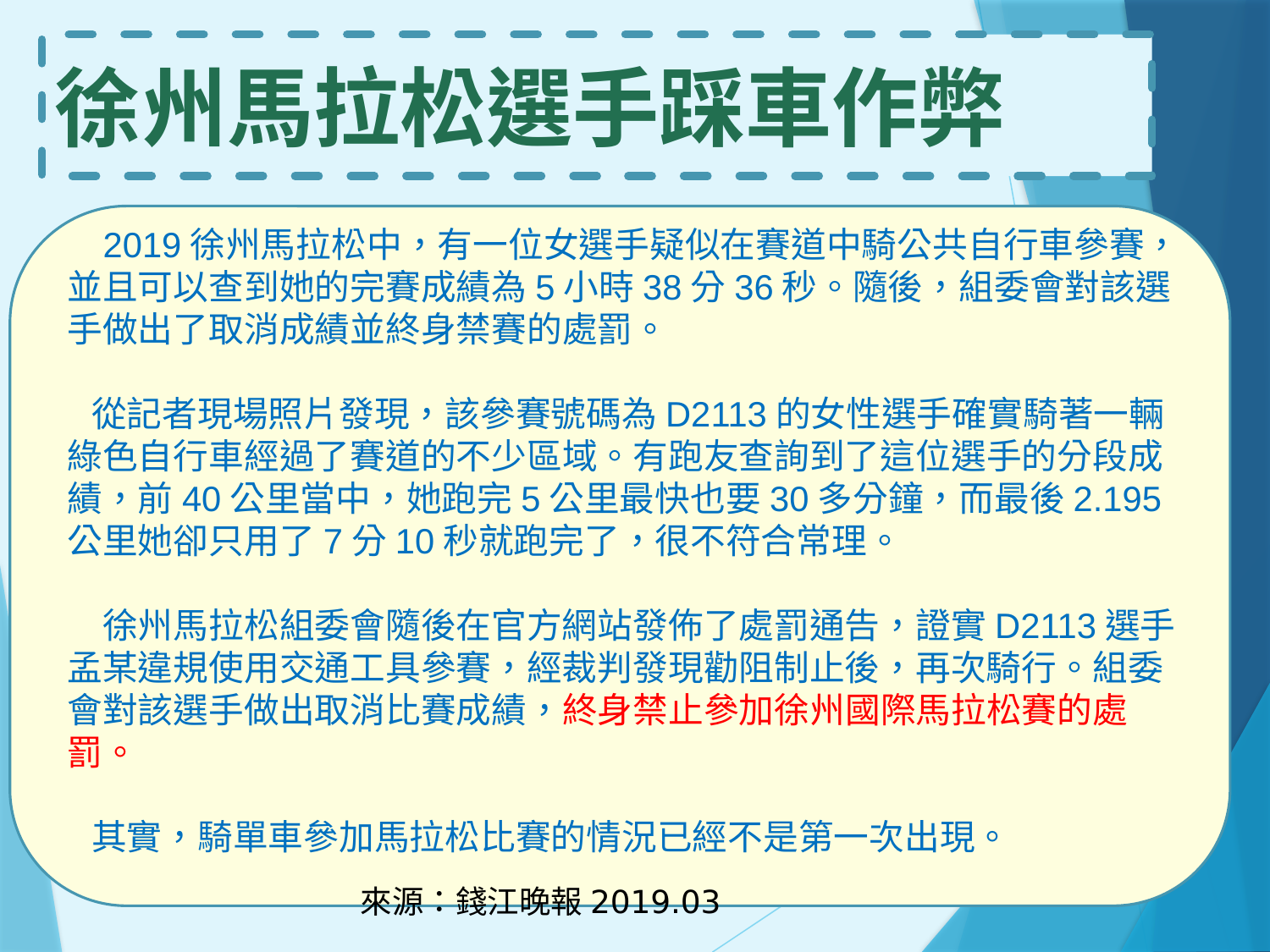

# 徐州馬拉松選手踩車作弊

    2019徐州馬拉松中，有一位女選手疑似在賽道中騎公共自行車參賽，並且可以查到她的完賽成績為5小時38分36秒。隨後，組委會對該選手做出了取消成績並終身禁賽的處罰。

  從記者現場照片發現，該參賽號碼為D2113的女性選手確實騎著一輛綠色自行車經過了賽道的不少區域。有跑友查詢到了這位選手的分段成績，前40公里當中，她跑完5公里最快也要30多分鐘，而最後2.195公里她卻只用了7分10秒就跑完了，很不符合常理。

　徐州馬拉松組委會隨後在官方網站發佈了處罰通告，證實D2113選手孟某違規使用交通工具參賽，經裁判發現勸阻制止後，再次騎行。組委會對該選手做出取消比賽成績，終身禁止參加徐州國際馬拉松賽的處罰。

  其實，騎單車參加馬拉松比賽的情況已經不是第一次出現。
                      來源：錢江晚報2019.03